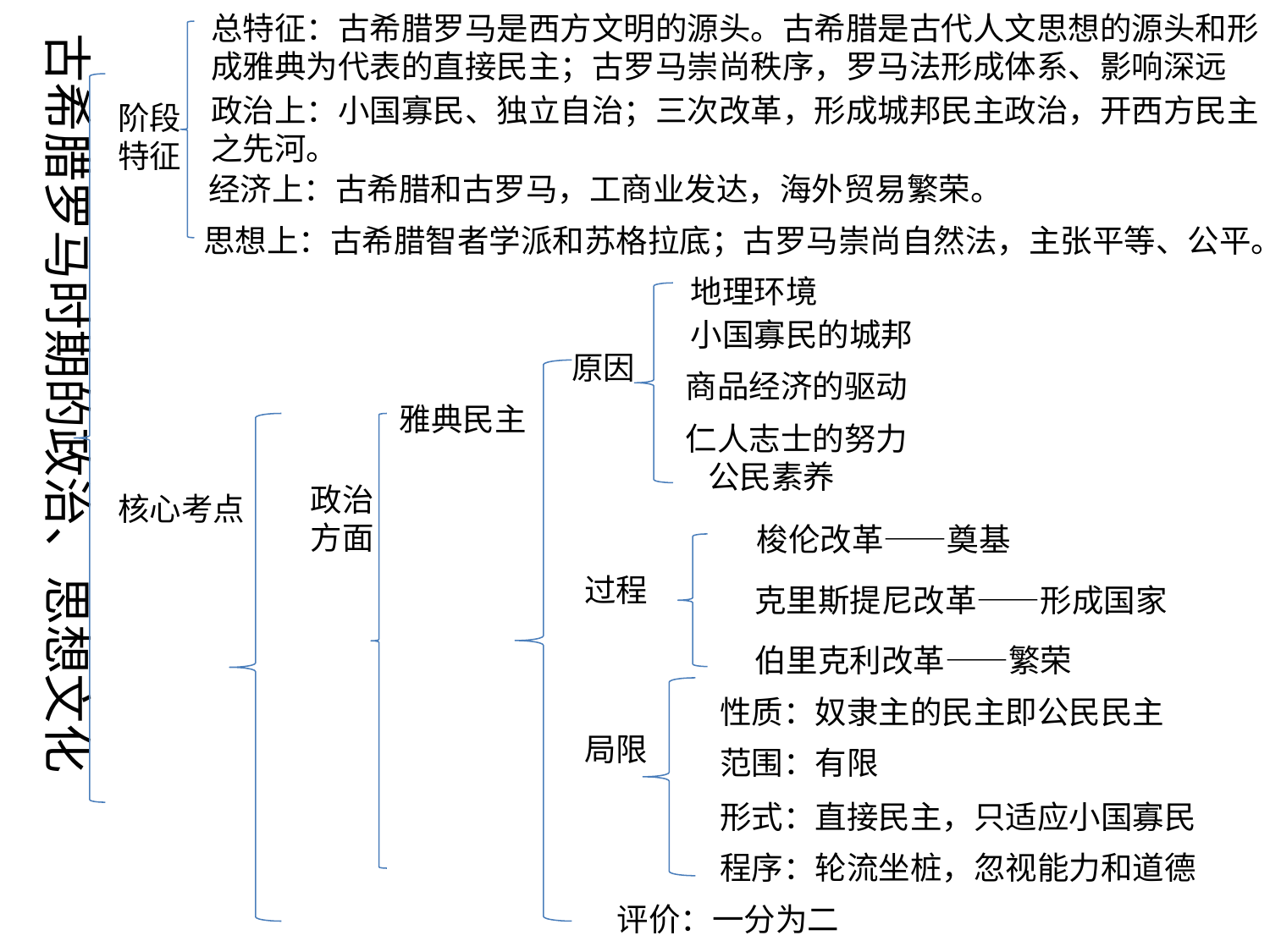

总特征：古希腊罗马是西方文明的源头。古希腊是古代人文思想的源头和形成雅典为代表的直接民主；古罗马崇尚秩序，罗马法形成体系、影响深远
古希腊罗马时期的政治、思想文化

政治上：小国寡民、独立自治；三次改革，形成城邦民主政治，开西方民主之先河。
阶段
特征
经济上：古希腊和古罗马，工商业发达，海外贸易繁荣。
思想上：古希腊智者学派和苏格拉底；古罗马崇尚自然法，主张平等、公平。
地理环境

小国寡民的城邦
原因

商品经济的驱动
雅典民主
仁人志士的努力

公民素养
政治
方面
核心考点
梭伦改革——奠基

过程
克里斯提尼改革——形成国家
伯里克利改革——繁荣

性质：奴隶主的民主即公民民主
局限
范围：有限
形式：直接民主，只适应小国寡民
程序：轮流坐桩，忽视能力和道德
评价：一分为二